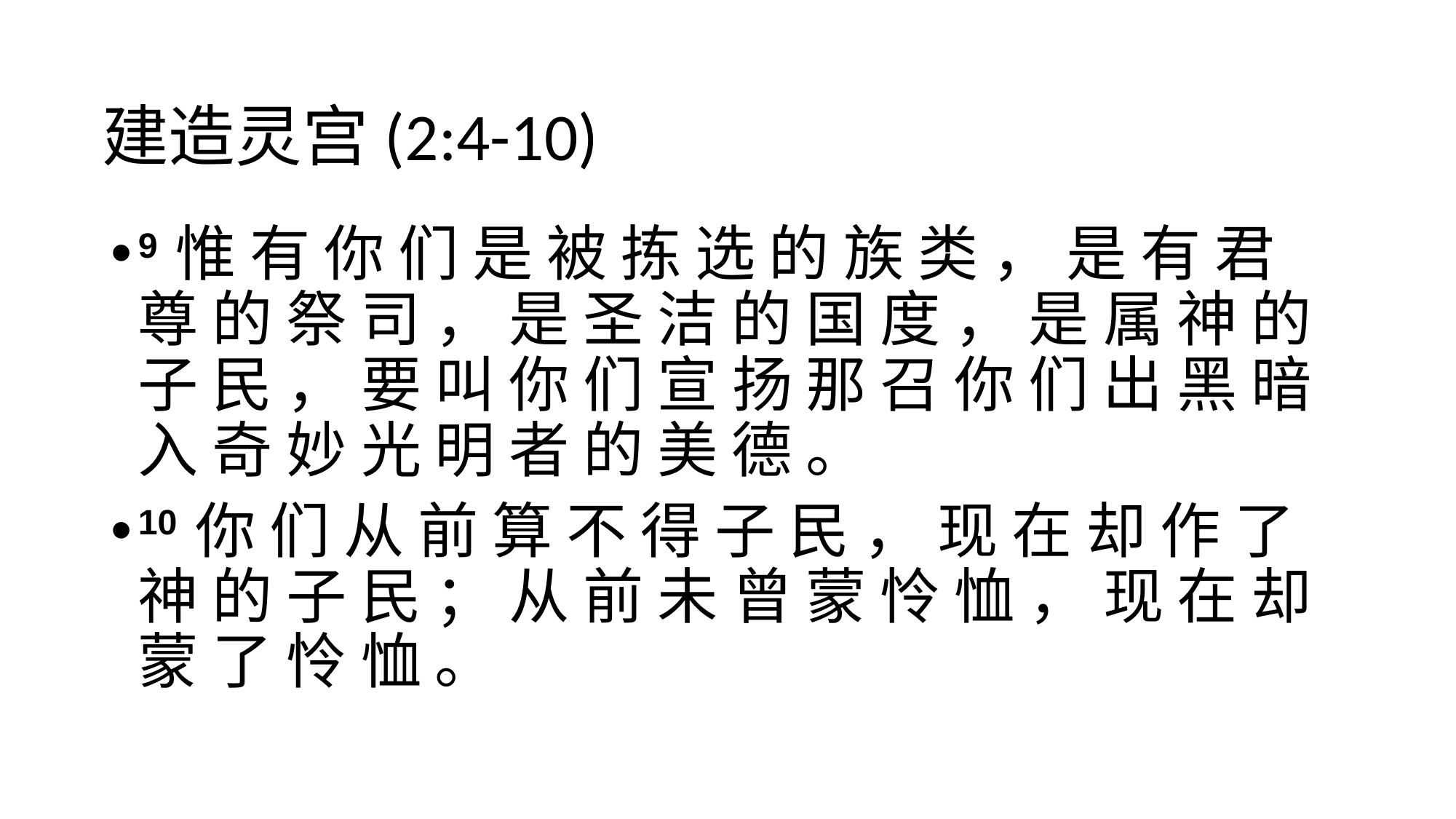

# 建造灵宫(2:4-10)
9 惟 有 你 们 是 被 拣 选 的 族 类 ， 是 有 君 尊 的 祭 司 ， 是 圣 洁 的 国 度 ， 是 属 神 的 子 民 ， 要 叫 你 们 宣 扬 那 召 你 们 出 黑 暗 入 奇 妙 光 明 者 的 美 德 。
10 你 们 从 前 算 不 得 子 民 ， 现 在 却 作 了 神 的 子 民 ； 从 前 未 曾 蒙 怜 恤 ， 现 在 却 蒙 了 怜 恤 。